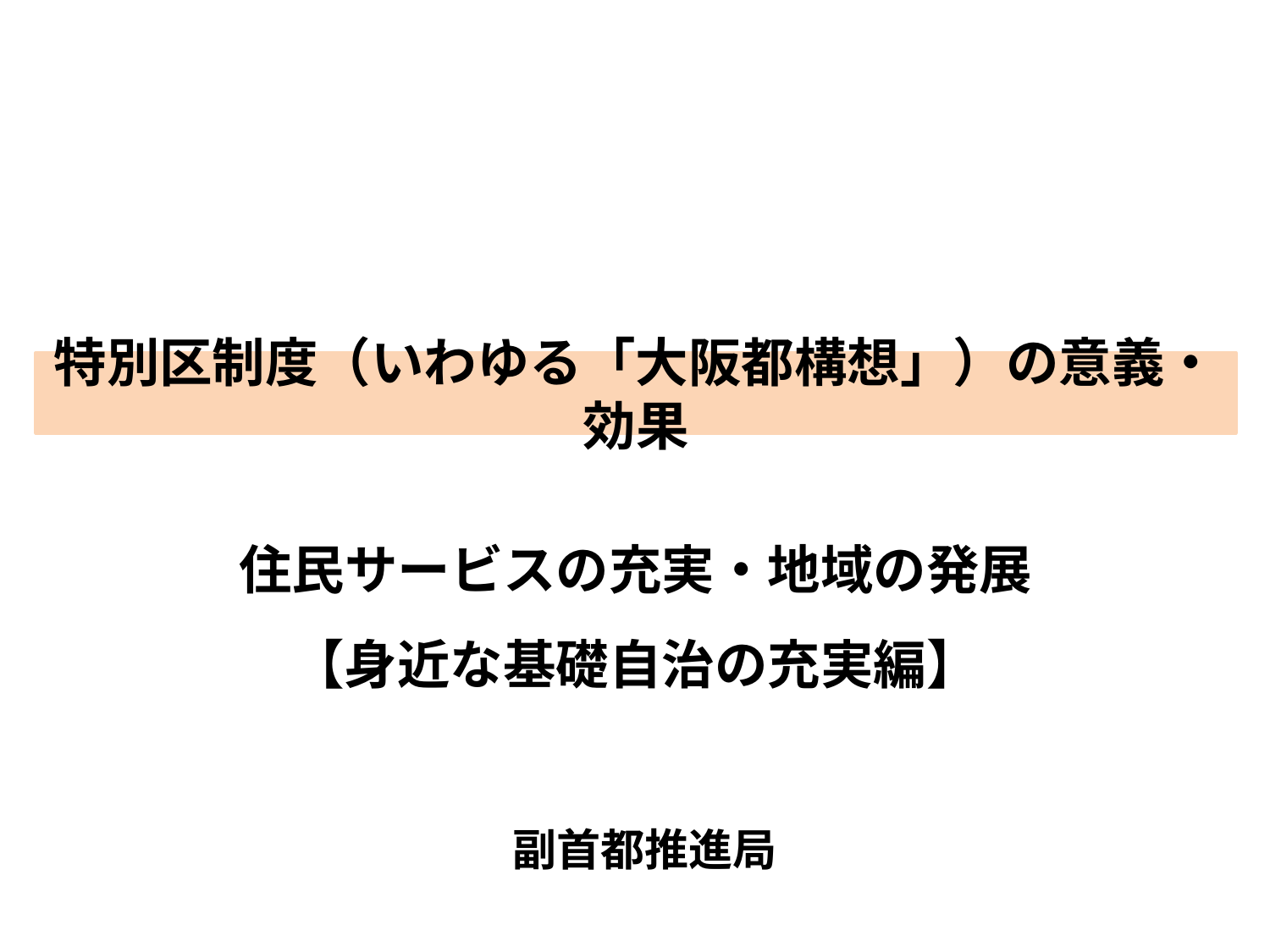

特別区制度（いわゆる「大阪都構想」）の意義・効果
住民サービスの充実・地域の発展
【身近な基礎自治の充実編】
副首都推進局